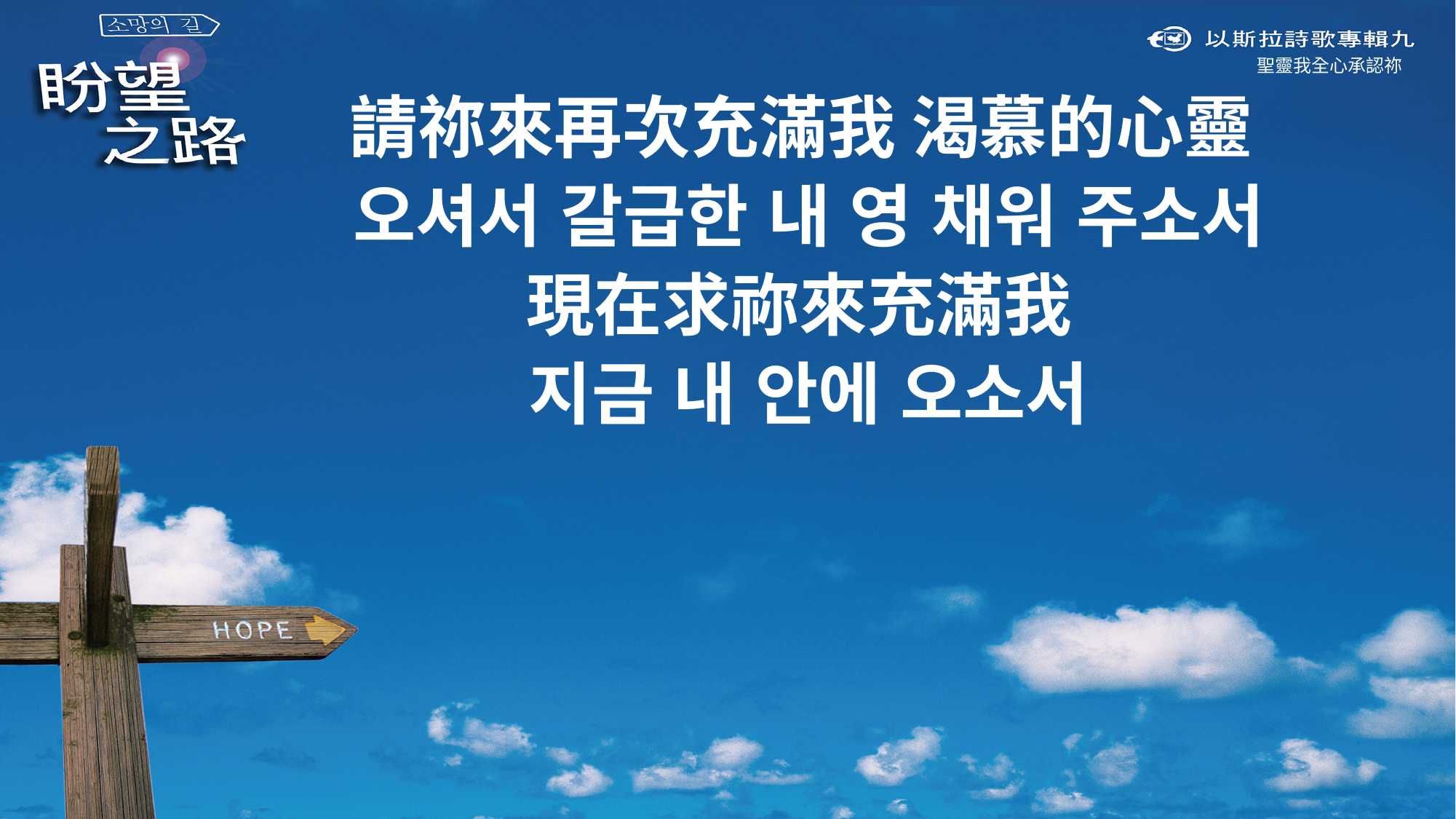

聖靈我全心承認祢
請祢來再次充滿我 渴慕的心靈
오셔서 갈급한 내 영 채워 주소서
現在求祢來充滿我
지금 내 안에 오소서